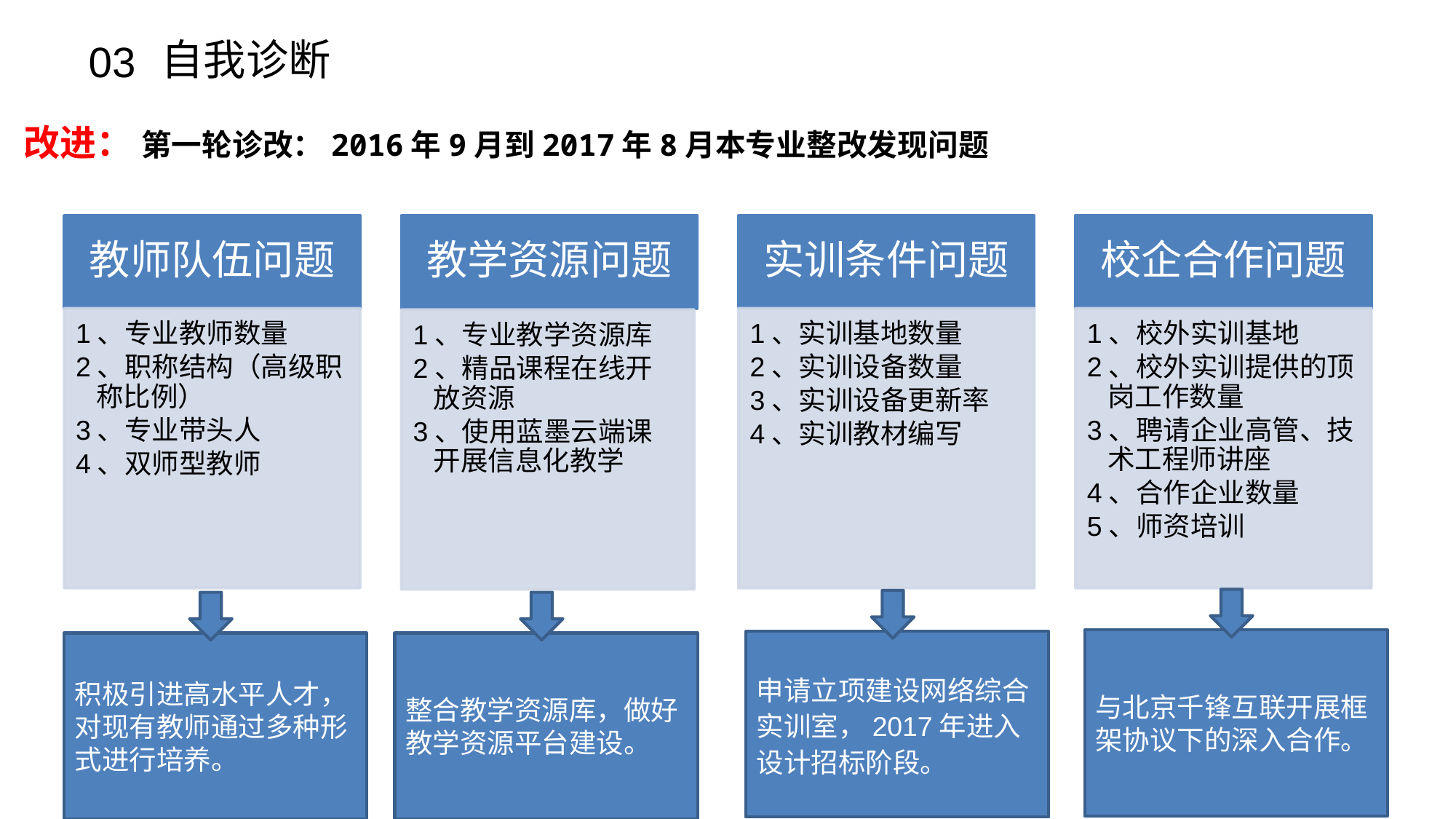

03
自我诊断
改进： 第一轮诊改：2016年9月到2017年8月本专业整改发现问题
教师队伍问题
1、专业教师数量
2、职称结构（高级职称比例）
3、专业带头人
4、双师型教师
教学资源问题
1、专业教学资源库
2、精品课程在线开放资源
3、使用蓝墨云端课开展信息化教学
实训条件问题
1、实训基地数量
2、实训设备数量
3、实训设备更新率
4、实训教材编写
校企合作问题
1、校外实训基地
2、校外实训提供的顶 岗工作数量
3、聘请企业高管、技术工程师讲座
4、合作企业数量
5、师资培训

专业教师不足，双师素质不达标
积极引进高水平人才，对现有教师通过多种形式进行培
养。
申请立项建设网络综合实训室，2017年进入设计招标阶
段。
专业现有实训室不能完全满足需要，急需建设路由交换实
验室、综合布线实验室。
使用蓝墨云班课教学平台，进行专业主要课程教学，
专业没有专业教学资源库和在线开放课程，只有1门院级

与北京千锋互联开展框架协议下的深入合作。

申请立项建设网络综合实训室，2017年进入设计招标阶段。

积极引进高水平人才，对现有教师通过多种形式进行培养。
精品课。

整合教学资源库，做好教学资源平台建设。
校企合作的专业共建和课程共同开发还需要加强。